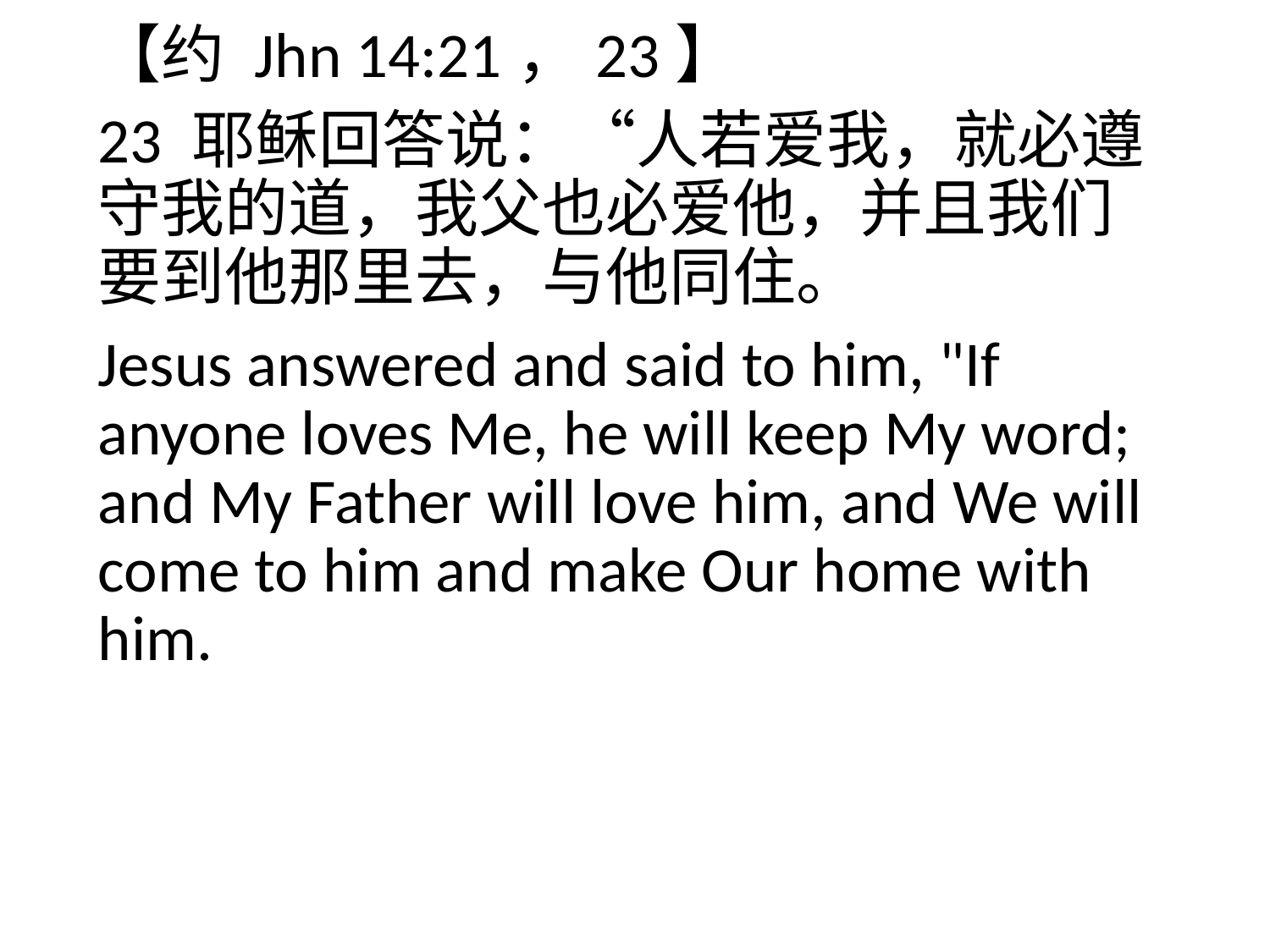

【约 Jhn 14:21，23】
23 耶稣回答说：“人若爱我，就必遵守我的道，我父也必爱他，并且我们要到他那里去，与他同住。
Jesus answered and said to him, "If anyone loves Me, he will keep My word; and My Father will love him, and We will come to him and make Our home with him.